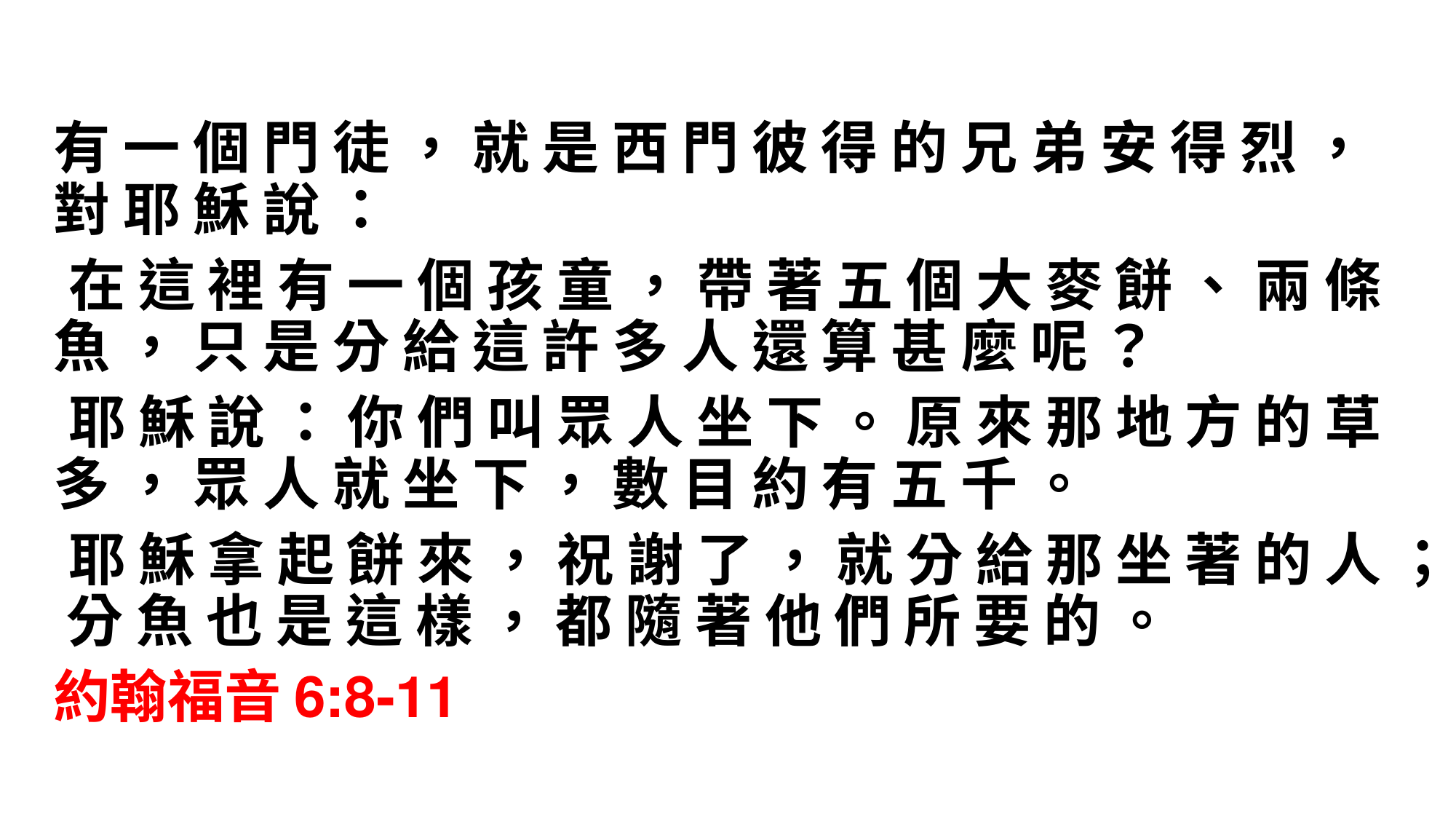

#
有 一 個 門 徒 ， 就 是 西 門 彼 得 的 兄 弟 安 得 烈 ， 對 耶 穌 說 ：
 在 這 裡 有 一 個 孩 童 ， 帶 著 五 個 大 麥 餅 、 兩 條 魚 ， 只 是 分 給 這 許 多 人 還 算 甚 麼 呢 ？
 耶 穌 說 ： 你 們 叫 眾 人 坐 下 。 原 來 那 地 方 的 草 多 ， 眾 人 就 坐 下 ， 數 目 約 有 五 千 。
 耶 穌 拿 起 餅 來 ， 祝 謝 了 ， 就 分 給 那 坐 著 的 人 ； 分 魚 也 是 這 樣 ， 都 隨 著 他 們 所 要 的 。
約翰福音6:8-11